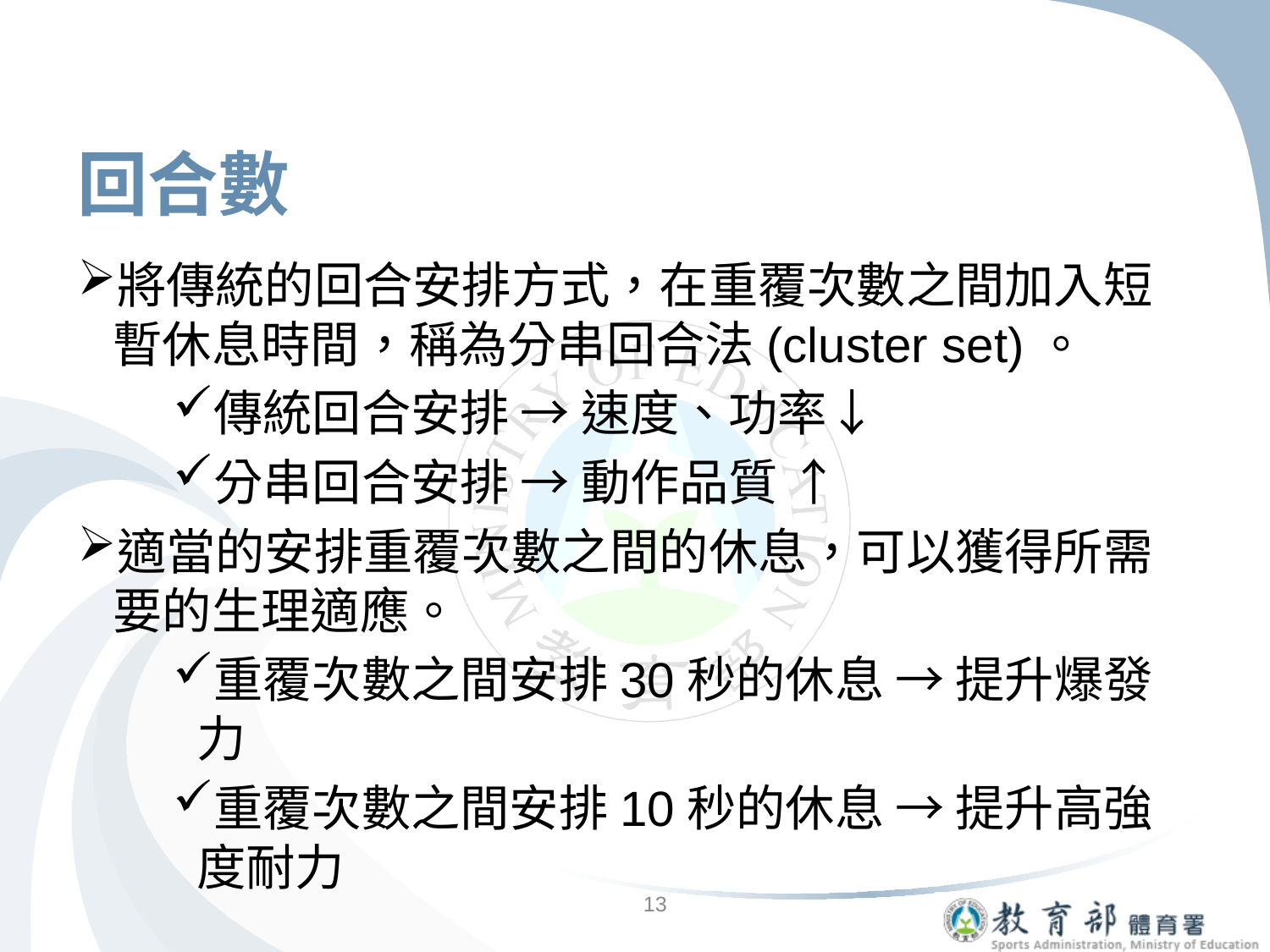

# 回合數
將傳統的回合安排方式，在重覆次數之間加入短暫休息時間，稱為分串回合法(cluster set)。
傳統回合安排 → 速度、功率↓
分串回合安排 → 動作品質 ↑
適當的安排重覆次數之間的休息，可以獲得所需要的生理適應。
重覆次數之間安排30秒的休息 → 提升爆發力
重覆次數之間安排10秒的休息 → 提升高強度耐力
13